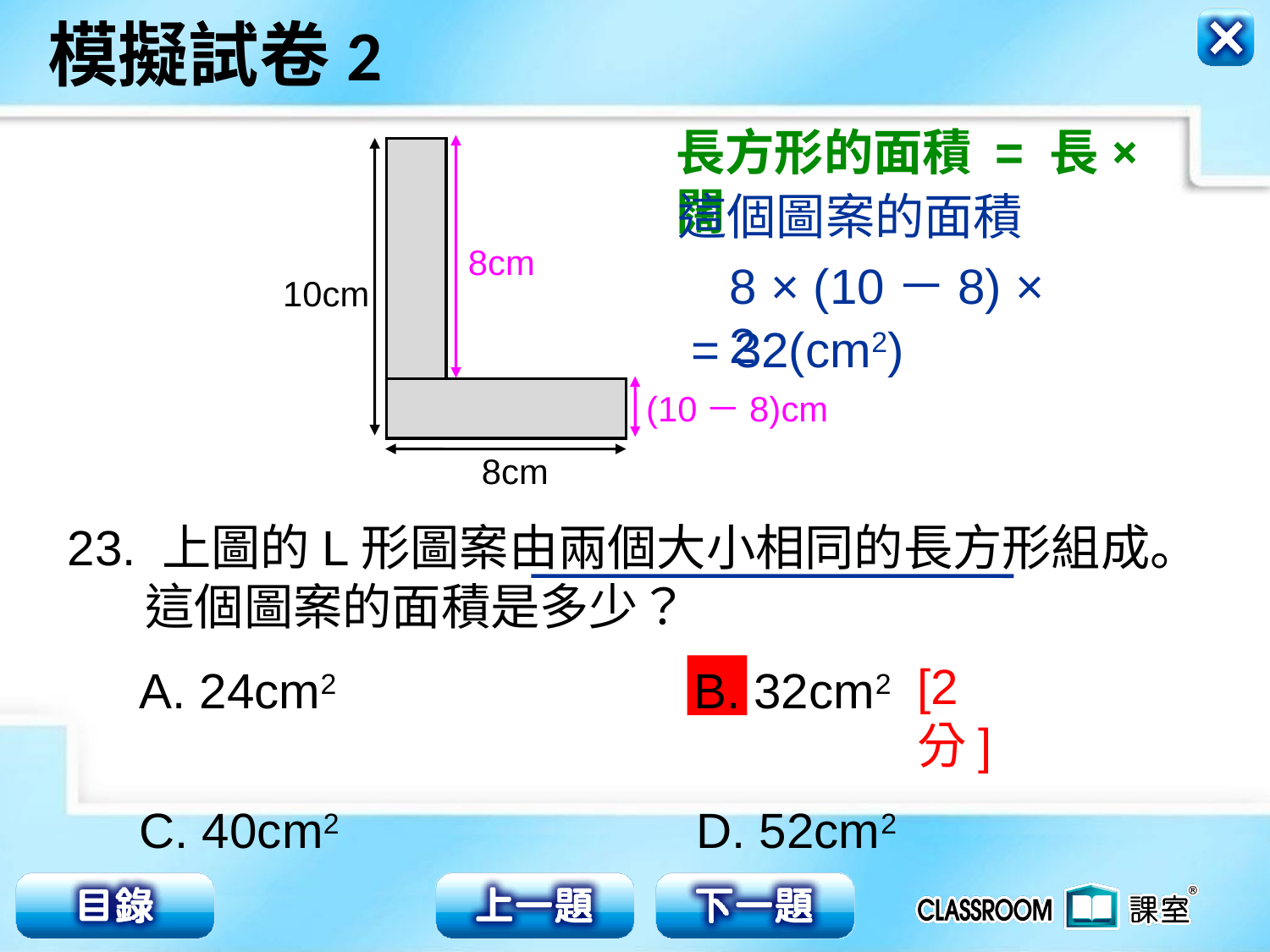

長方形的面積 = 長×闊

這個圖案的面積

8cm
8 × (10－8) × 2

10cm
= 32(cm2)

(10－8)cm

8cm

23. 上圖的L形圖案由兩個大小相同的長方形組成。
      這個圖案的面積是多少？

[2分]
 24cm2                          B. 32cm2
C. 40cm2                          D. 52cm2